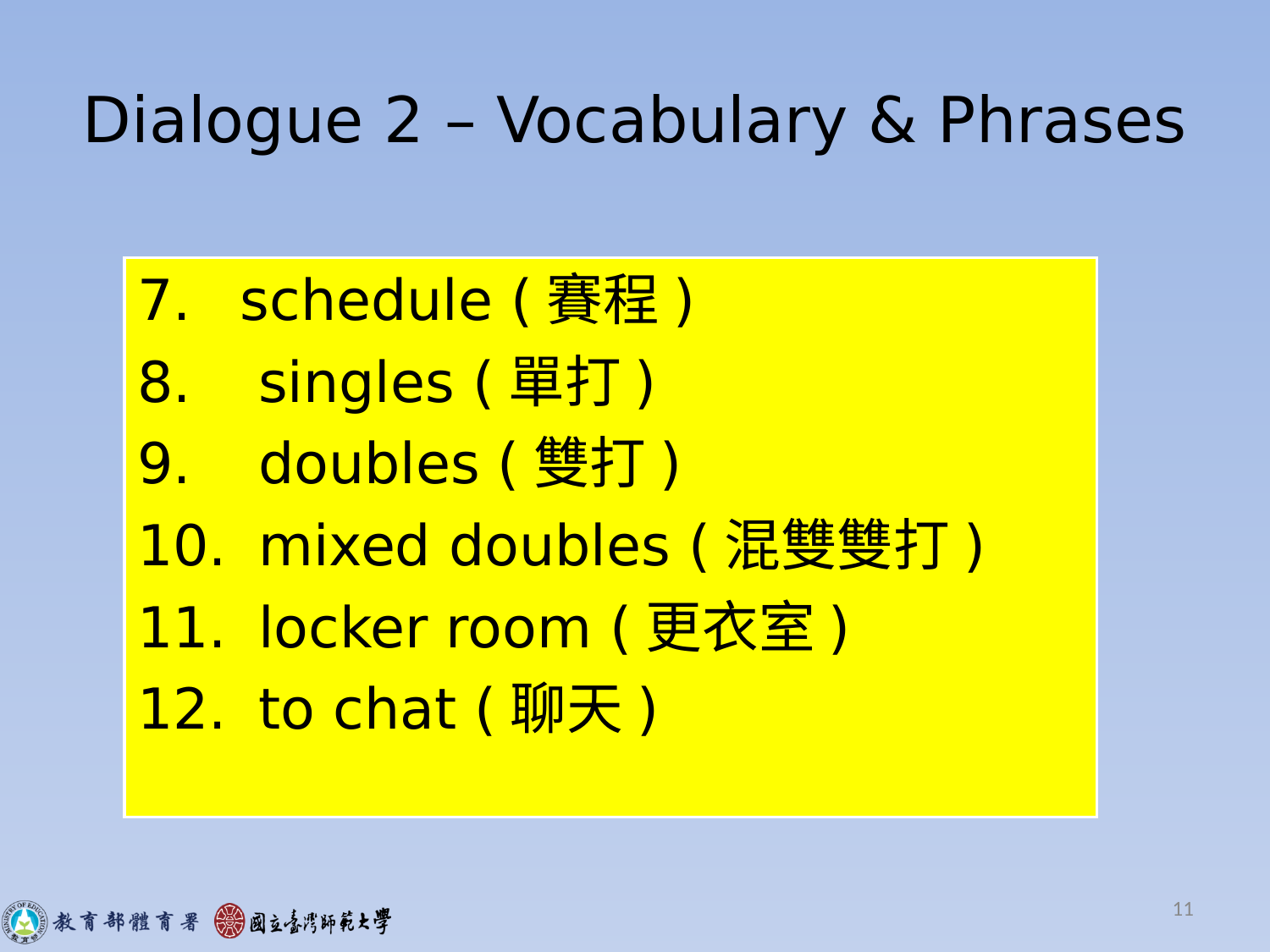

# Dialogue 2 – Vocabulary & Phrases
schedule (賽程)
 singles (單打)
 doubles (雙打)
 mixed doubles (混雙雙打)
 locker room (更衣室)
 to chat (聊天)

11